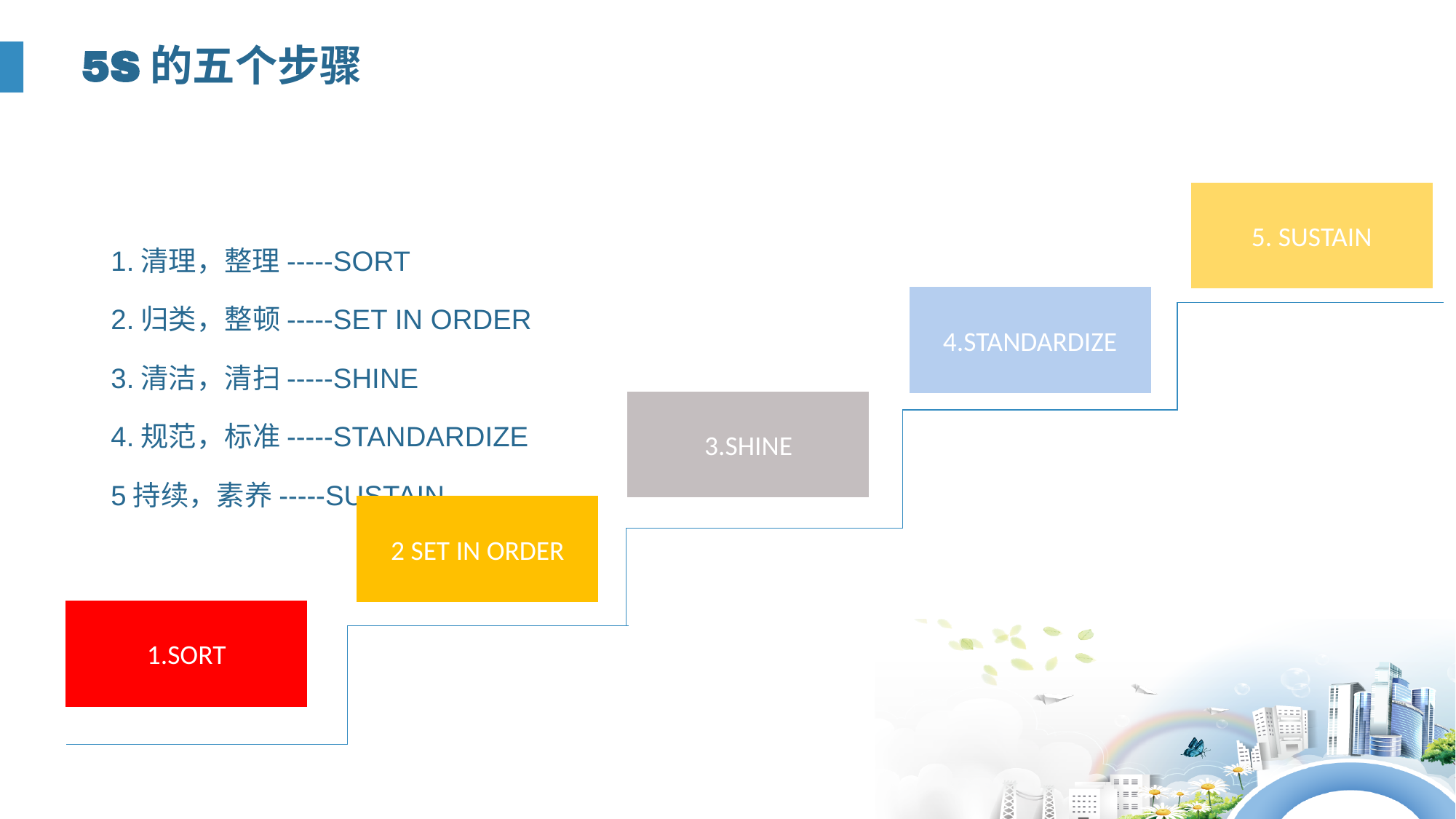

5S的五个步骤
5. SUSTAIN
1.清理，整理-----SORT
2.归类，整顿-----SET IN ORDER
3.清洁，清扫-----SHINE
4.规范，标准-----STANDARDIZE
5持续，素养-----SUSTAIN
4.STANDARDIZE
3.SHINE
2 SET IN ORDER
1.SORT